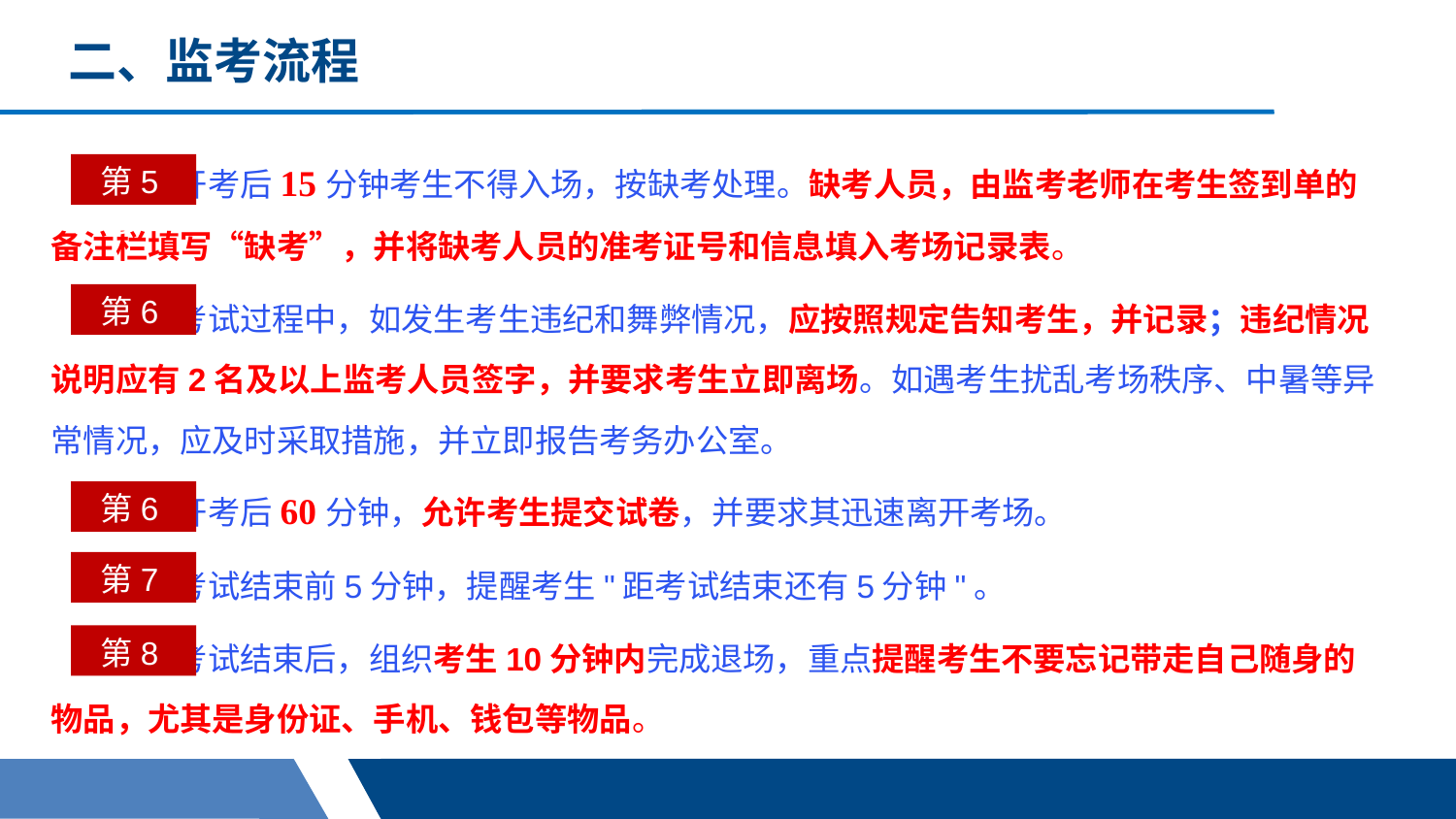

二、监考流程
                开考后15分钟考生不得入场，按缺考处理。缺考人员，由监考老师在考生签到单的备注栏填写“缺考”，并将缺考人员的准考证号和信息填入考场记录表。
                考试过程中，如发生考生违纪和舞弊情况，应按照规定告知考生，并记录；违纪情况说明应有2名及以上监考人员签字，并要求考生立即离场。如遇考生扰乱考场秩序、中暑等异常情况，应及时采取措施，并立即报告考务办公室。
                开考后60分钟，允许考生提交试卷，并要求其迅速离开考场。
                考试结束前5分钟，提醒考生"距考试结束还有5分钟"。
                考试结束后，组织考生10分钟内完成退场，重点提醒考生不要忘记带走自己随身的物品，尤其是身份证、手机、钱包等物品。

第5步
第6步
第6步
第7步
第8步